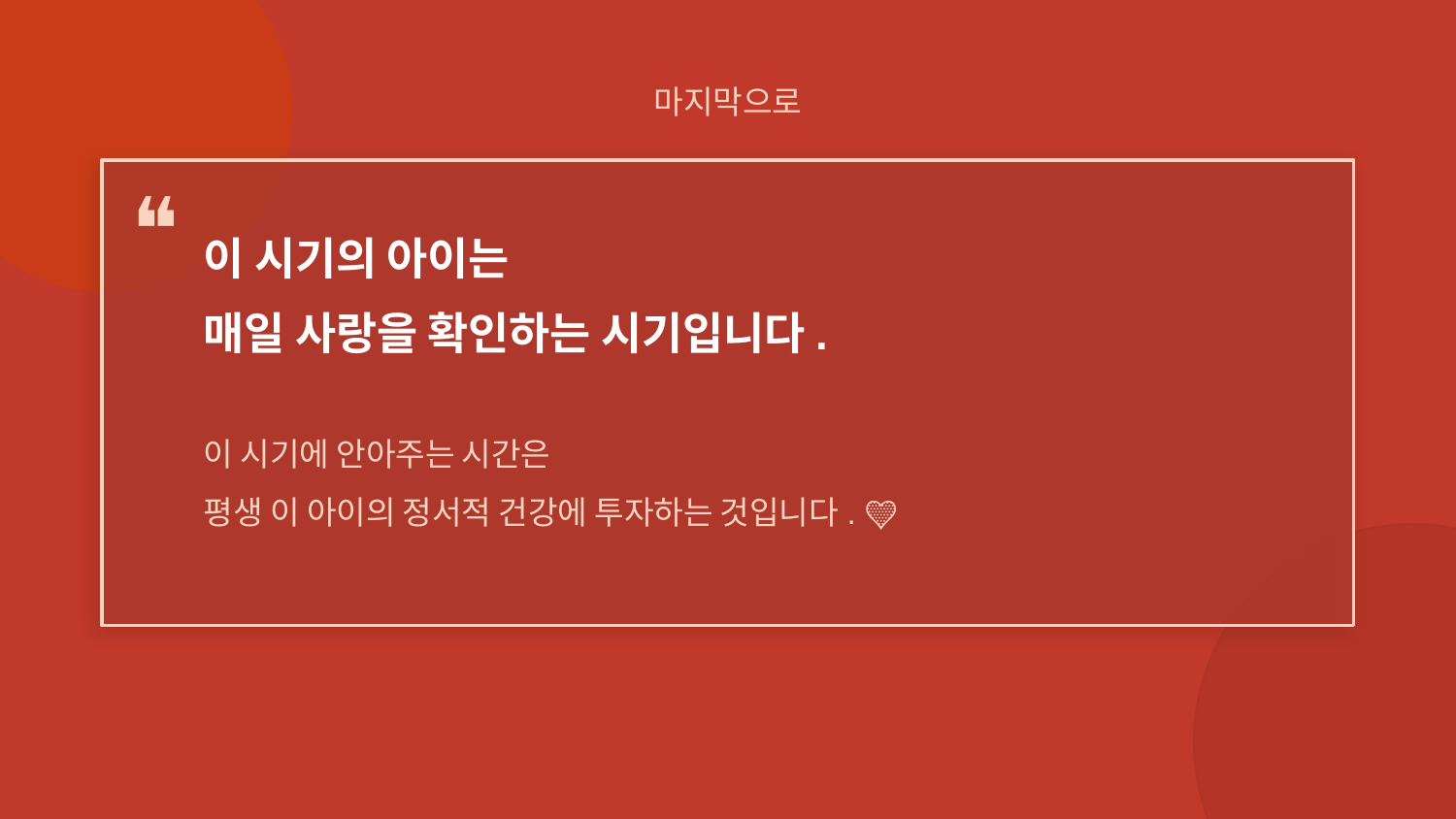

마지막으로

❝
이 시기의 아이는
매일 사랑을 확인하는 시기입니다.
이 시기에 안아주는 시간은
평생 이 아이의 정서적 건강에 투자하는 것입니다. 💛